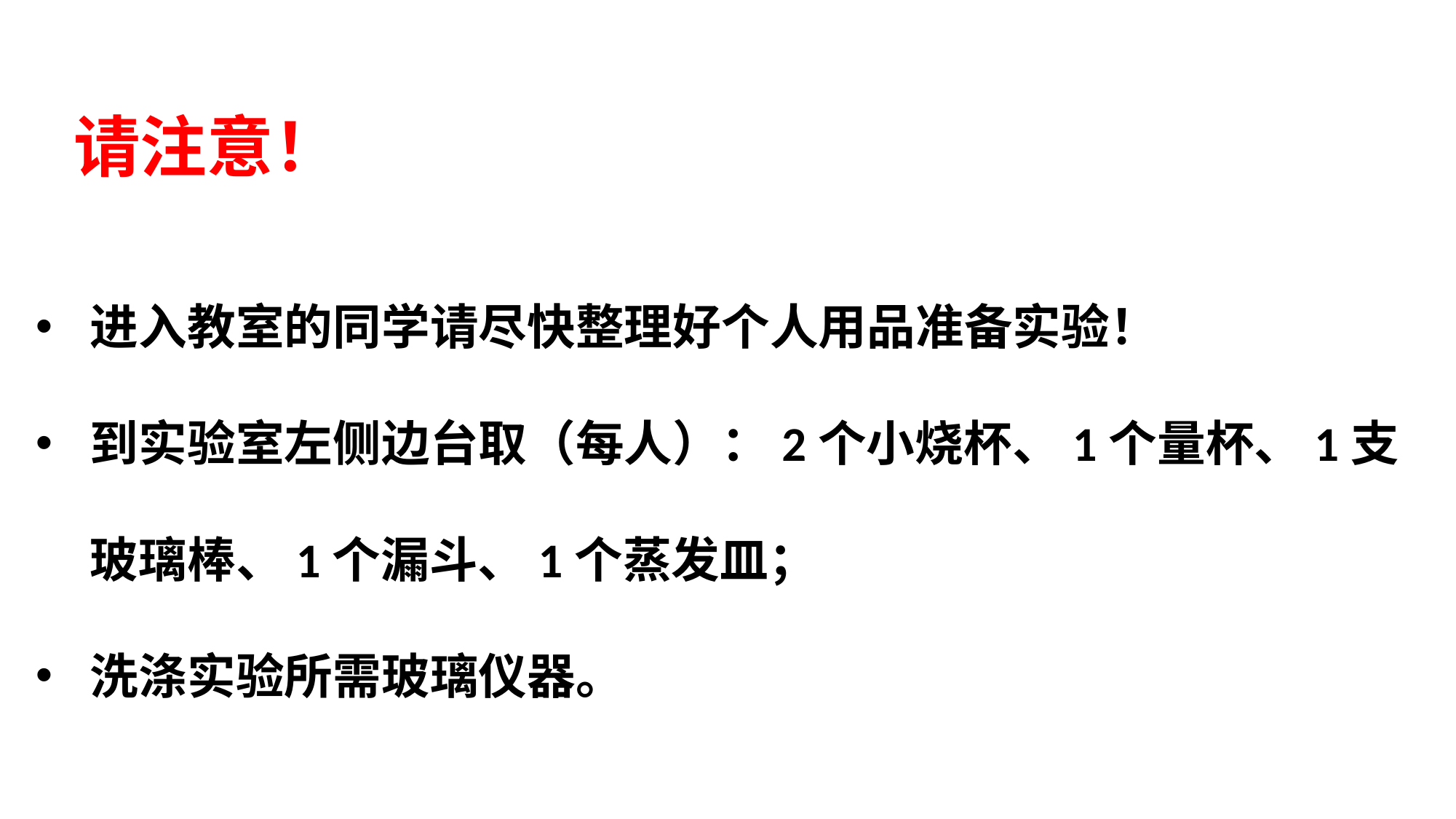

请注意！
进入教室的同学请尽快整理好个人用品准备实验！
到实验室左侧边台取（每人）：2个小烧杯、1个量杯、1支玻璃棒、1个漏斗、1个蒸发皿；
洗涤实验所需玻璃仪器。